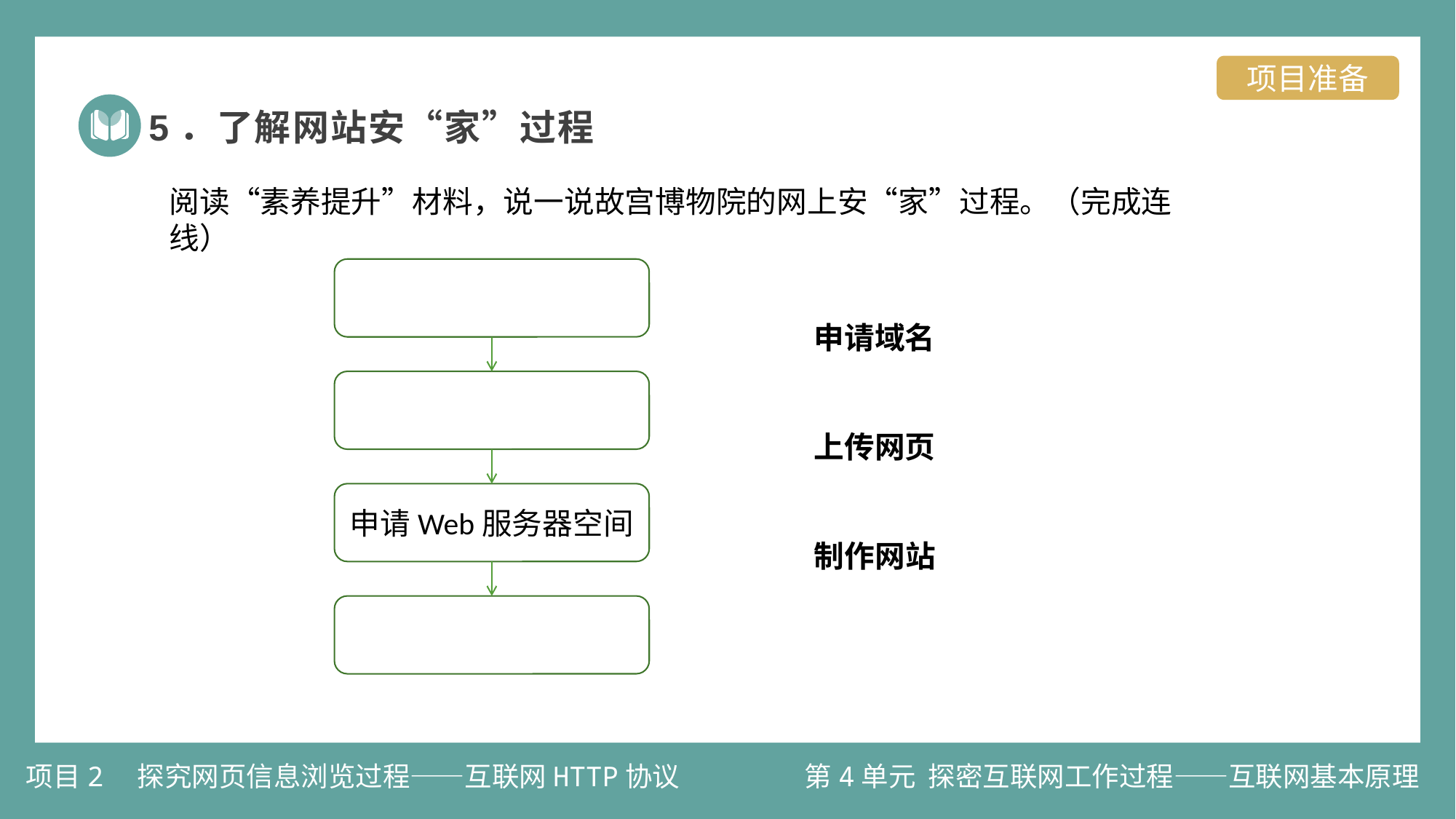

项目准备

  5．了解网站安“家”过程
阅读“素养提升”材料，说一说故宫博物院的网上安“家”过程。（完成连线）

申请域名

上传网页
申请Web服务器空间
制作网站